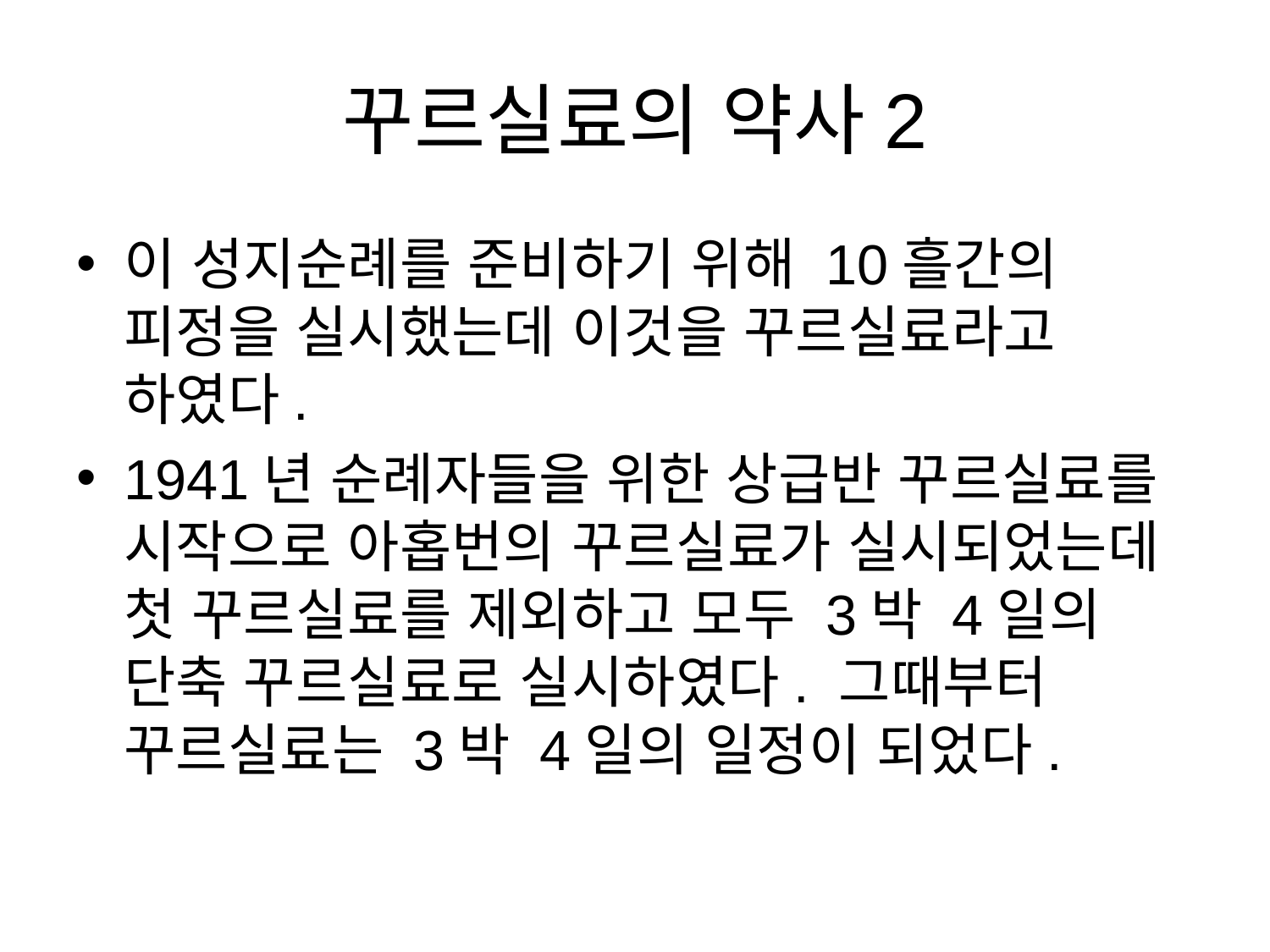

# 꾸르실료의 약사2
이 성지순례를 준비하기 위해 10흘간의  피정을 실시했는데 이것을 꾸르실료라고 하였다.
1941년 순례자들을 위한 상급반 꾸르실료를 시작으로 아홉번의 꾸르실료가 실시되었는데 첫 꾸르실료를 제외하고 모두 3박 4일의 단축 꾸르실료로 실시하였다. 그때부터 꾸르실료는 3박 4일의 일정이 되었다.